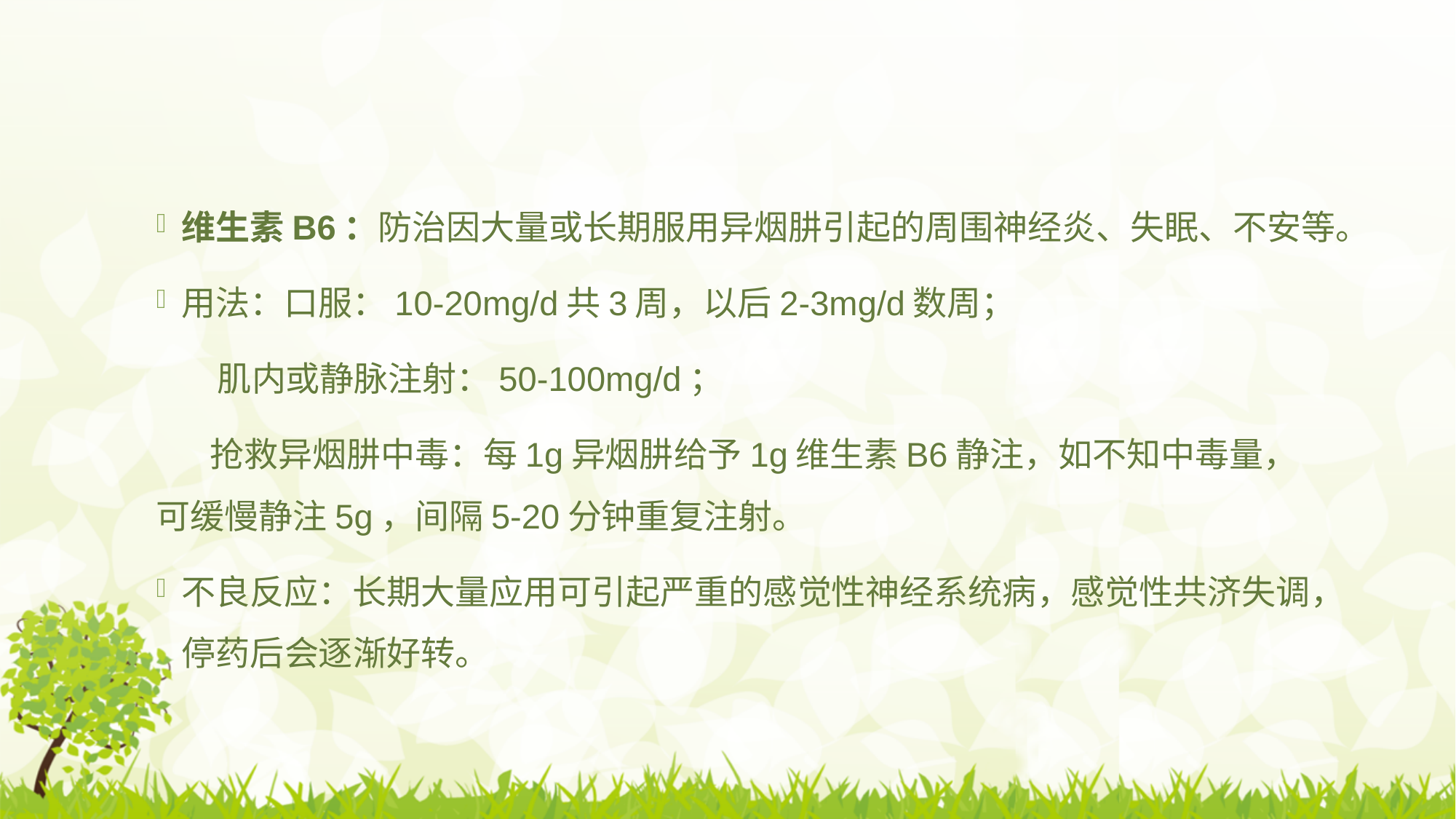

#
维生素B6：防治因大量或长期服用异烟肼引起的周围神经炎、失眠、不安等。
用法：口服：10-20mg/d共3周，以后2-3mg/d数周；
       肌内或静脉注射：50-100mg/d；
      抢救异烟肼中毒：每1g异烟肼给予1g维生素B6静注，如不知中毒量，  可缓慢静注5g，间隔5-20分钟重复注射。
不良反应：长期大量应用可引起严重的感觉性神经系统病，感觉性共济失调，停药后会逐渐好转。